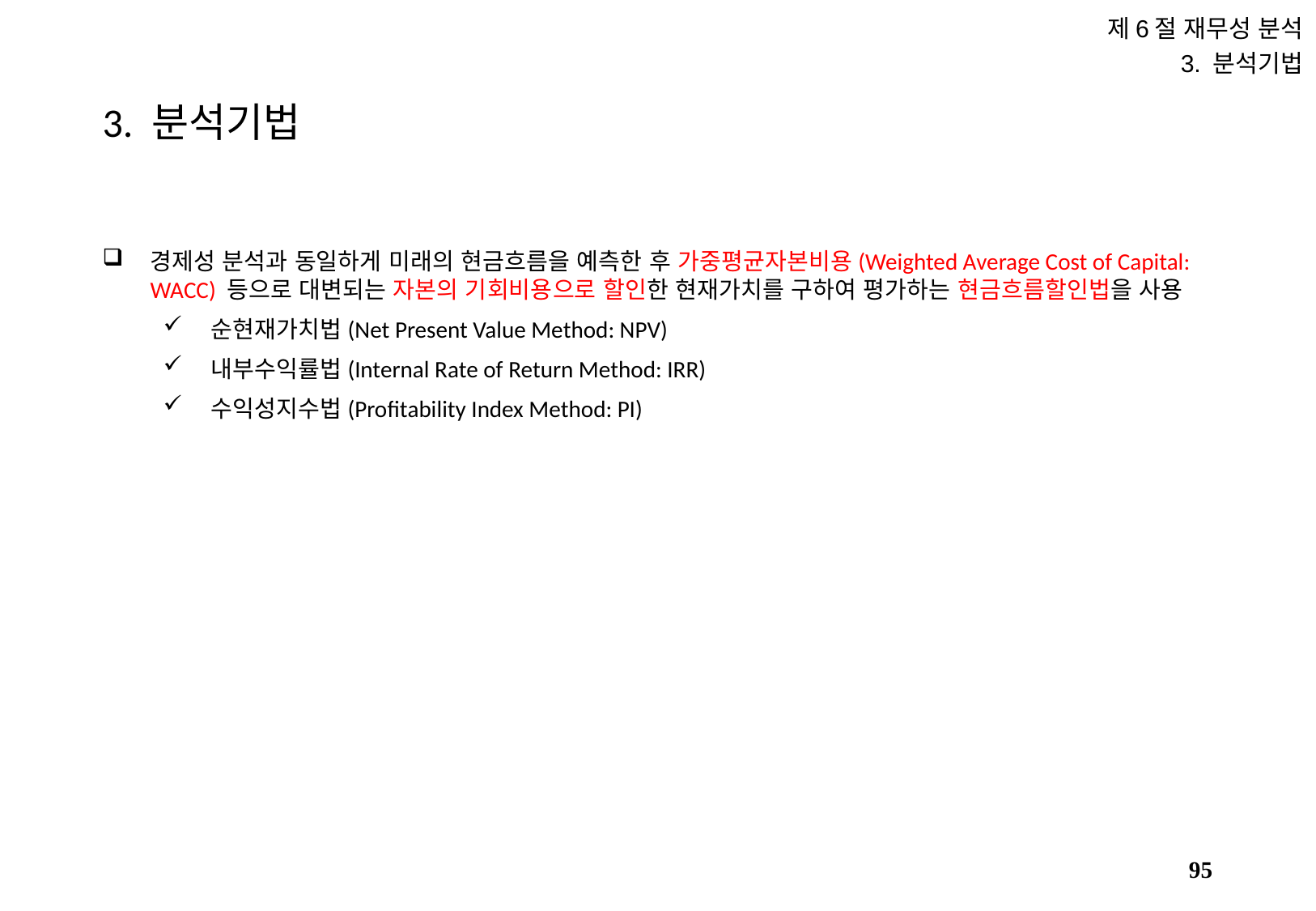

제6절 재무성 분석
3. 분석기법
# 3. 분석기법
경제성 분석과 동일하게 미래의 현금흐름을 예측한 후 가중평균자본비용(Weighted Average Cost of Capital: WACC) 등으로 대변되는 자본의 기회비용으로 할인한 현재가치를 구하여 평가하는 현금흐름할인법을 사용
순현재가치법(Net Present Value Method: NPV)
내부수익률법(Internal Rate of Return Method: IRR)
수익성지수법(Profitability Index Method: PI)
95